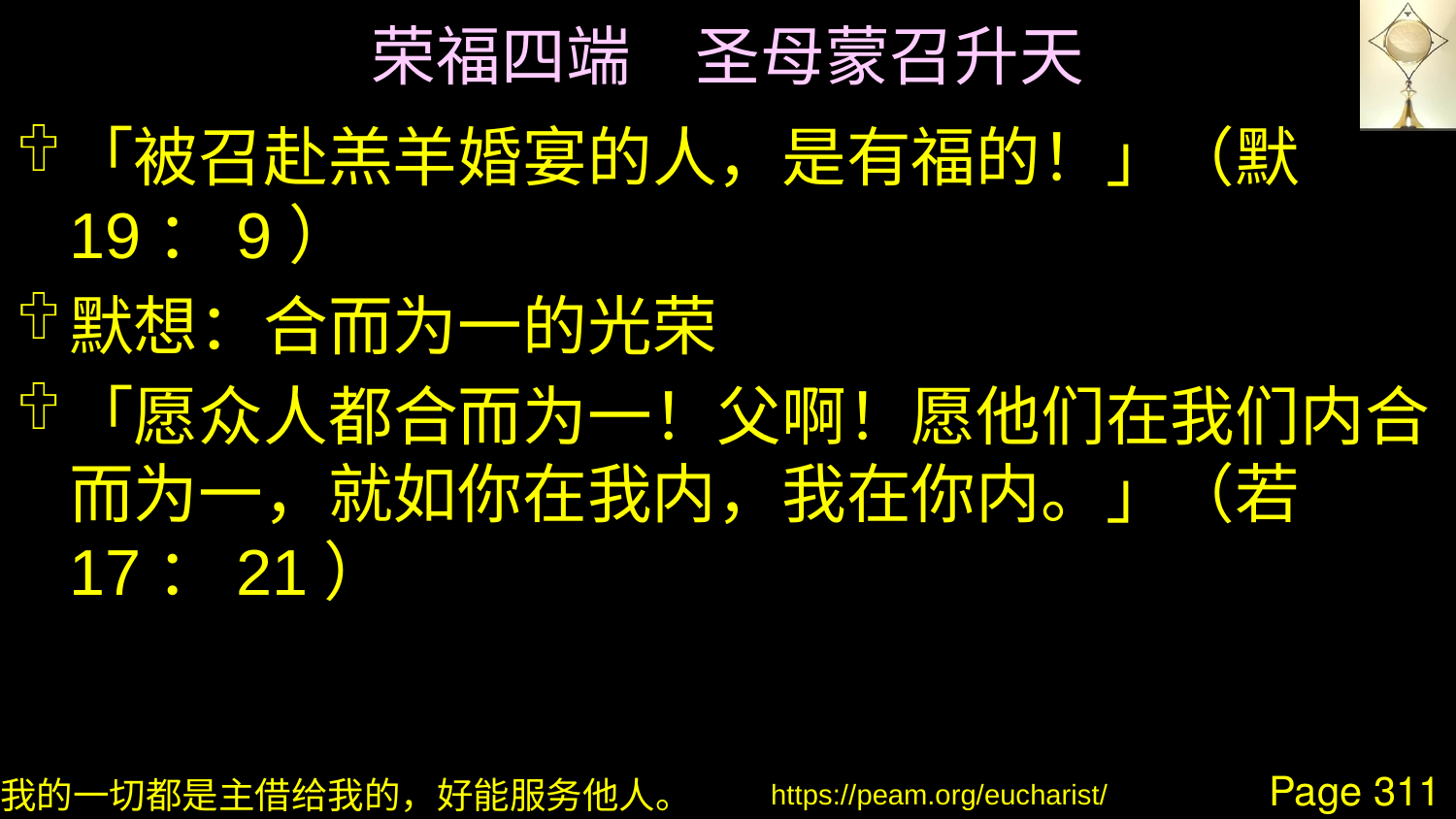

# 荣福四端　圣母蒙召升天
「被召赴羔羊婚宴的人，是有福的！」（默19：9）
默想：合而为一的光荣
「愿众人都合而为一！父啊！愿他们在我们内合而为一，就如你在我内，我在你内。」（若17：21）